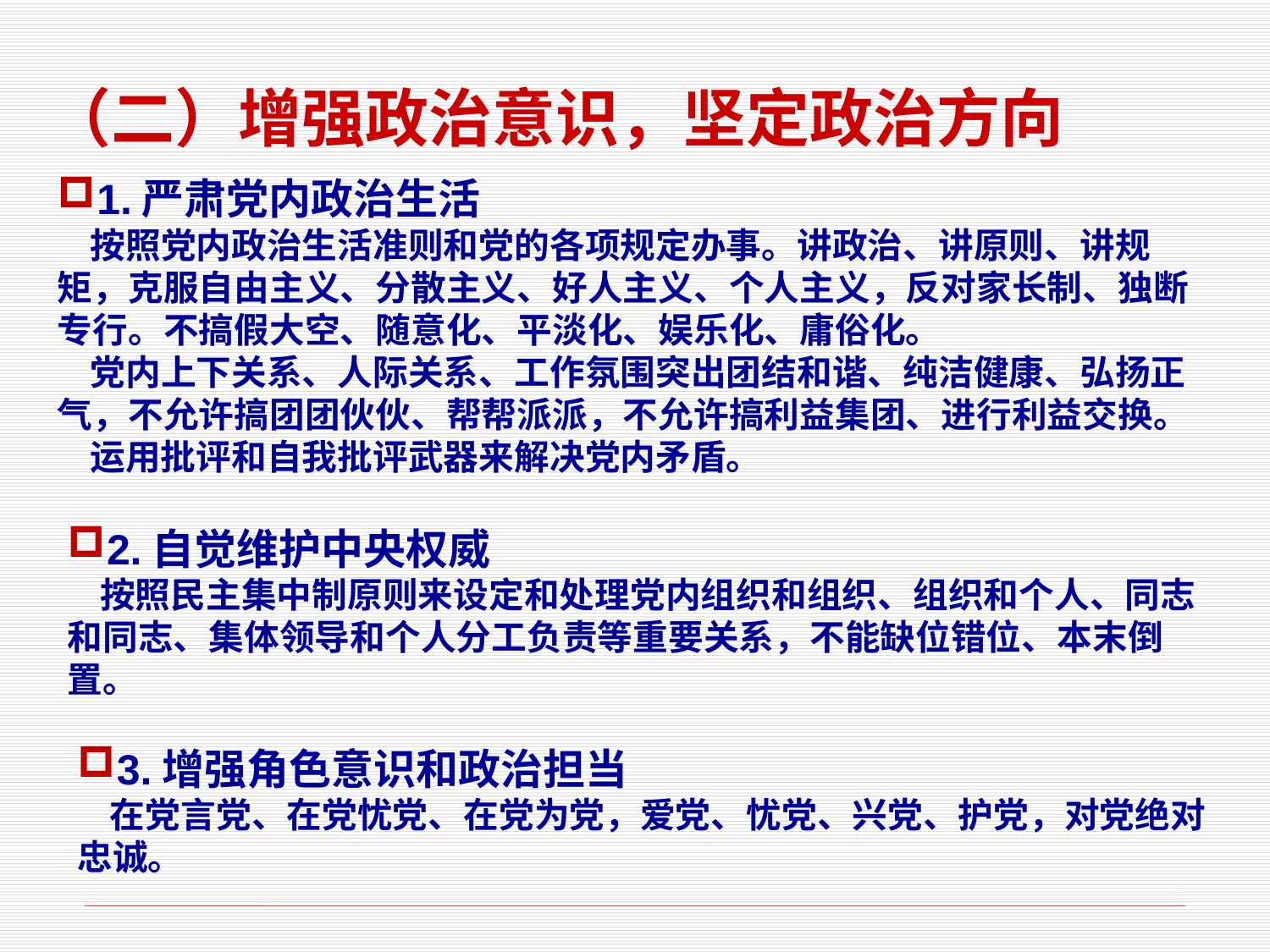

# （二）增强政治意识，坚定政治方向
1.严肃党内政治生活
   按照党内政治生活准则和党的各项规定办事。讲政治、讲原则、讲规矩，克服自由主义、分散主义、好人主义、个人主义，反对家长制、独断专行。不搞假大空、随意化、平淡化、娱乐化、庸俗化。
   党内上下关系、人际关系、工作氛围突出团结和谐、纯洁健康、弘扬正气，不允许搞团团伙伙、帮帮派派，不允许搞利益集团、进行利益交换。
   运用批评和自我批评武器来解决党内矛盾。

2.自觉维护中央权威
   按照民主集中制原则来设定和处理党内组织和组织、组织和个人、同志和同志、集体领导和个人分工负责等重要关系，不能缺位错位、本末倒置。
3.增强角色意识和政治担当
   在党言党、在党忧党、在党为党，爱党、忧党、兴党、护党，对党绝对忠诚。